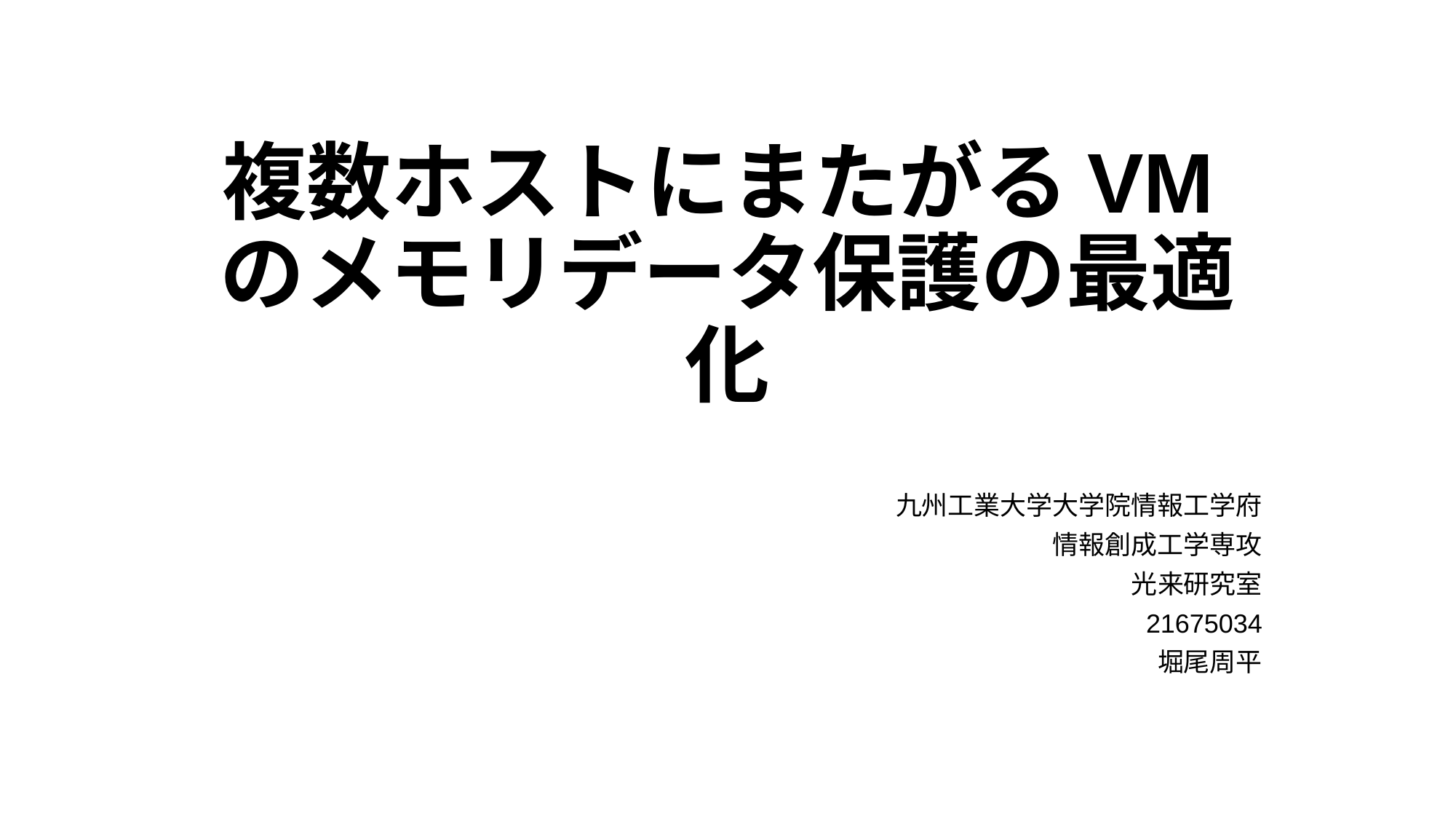

# 複数ホストにまたがるVMのメモリデータ保護の最適化
九州工業大学大学院情報工学府
情報創成工学専攻
光来研究室
21675034
堀尾周平